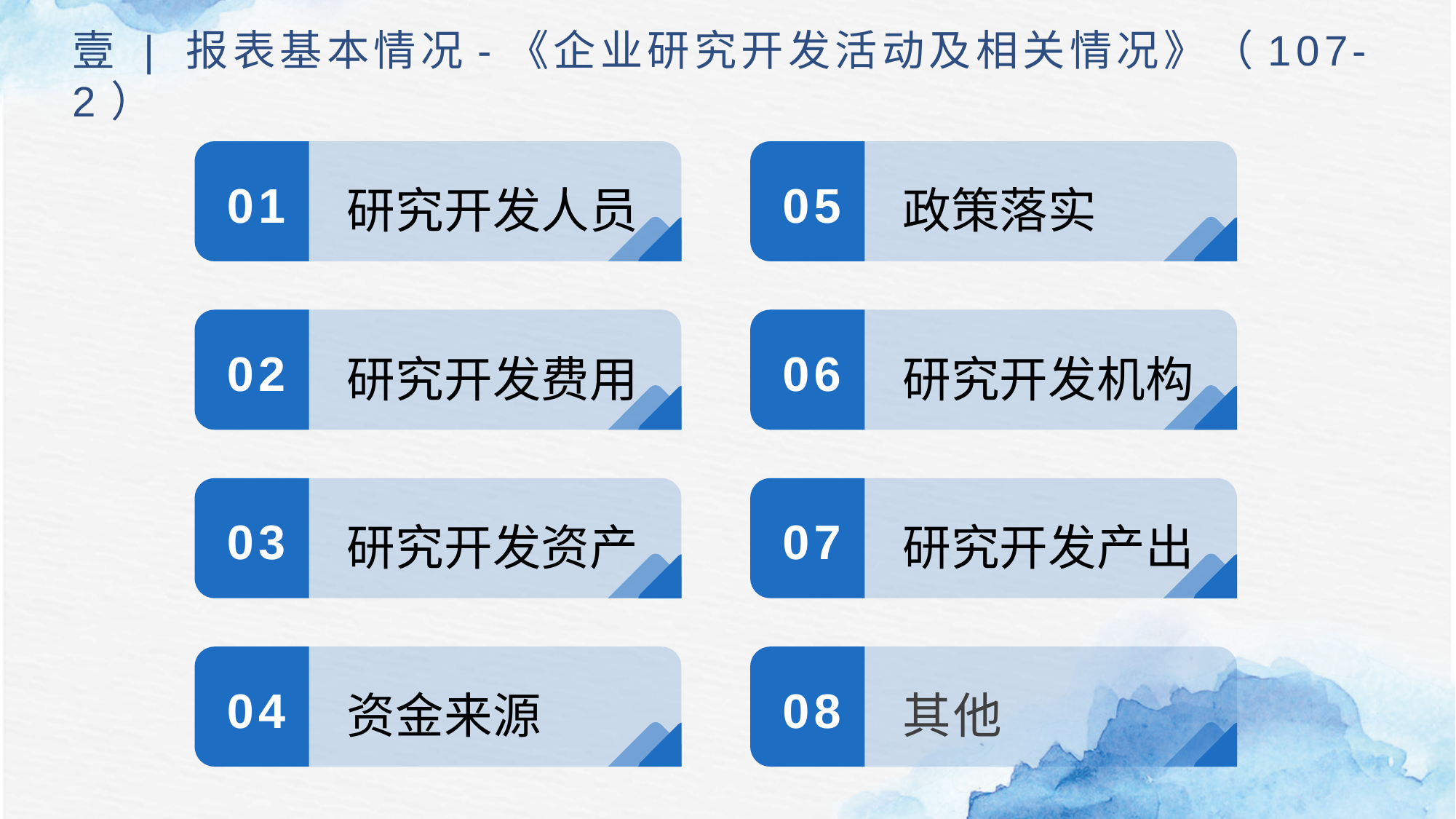

# 壹 | 报表基本情况-《企业研究开发活动及相关情况》（107-2）

研究开发人员
政策落实
01
05

研究开发费用
研究开发机构
02
06

研究开发资产
研究开发产出
03
07

资金来源
其他
04
08